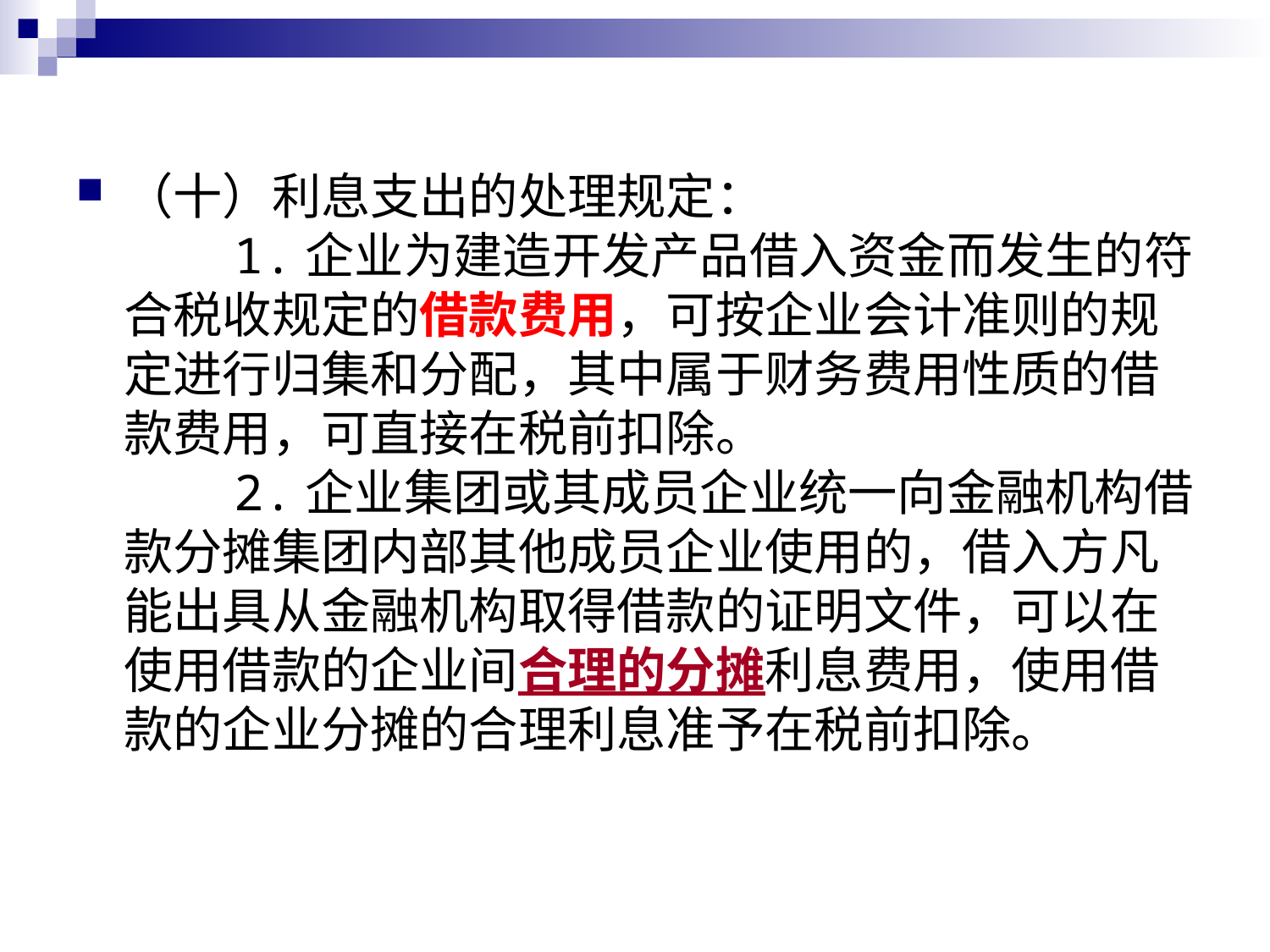

（十）利息支出的处理规定：
　　1.企业为建造开发产品借入资金而发生的符合税收规定的借款费用，可按企业会计准则的规定进行归集和分配，其中属于财务费用性质的借款费用，可直接在税前扣除。
　　2.企业集团或其成员企业统一向金融机构借款分摊集团内部其他成员企业使用的，借入方凡能出具从金融机构取得借款的证明文件，可以在使用借款的企业间合理的分摊利息费用，使用借款的企业分摊的合理利息准予在税前扣除。